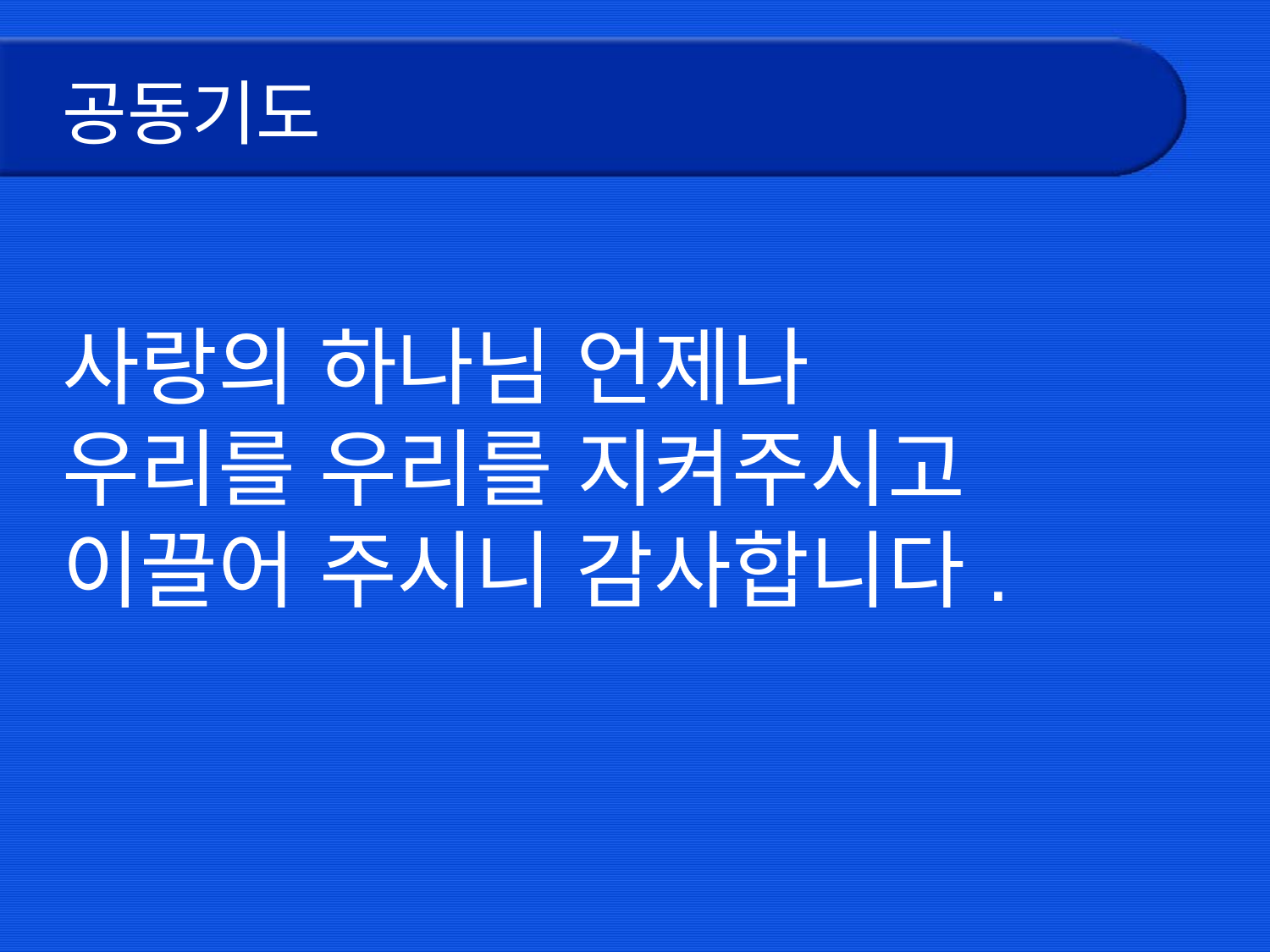

# 공동기도

사랑의 하나님 언제나
우리를 우리를 지켜주시고 이끌어 주시니 감사합니다.